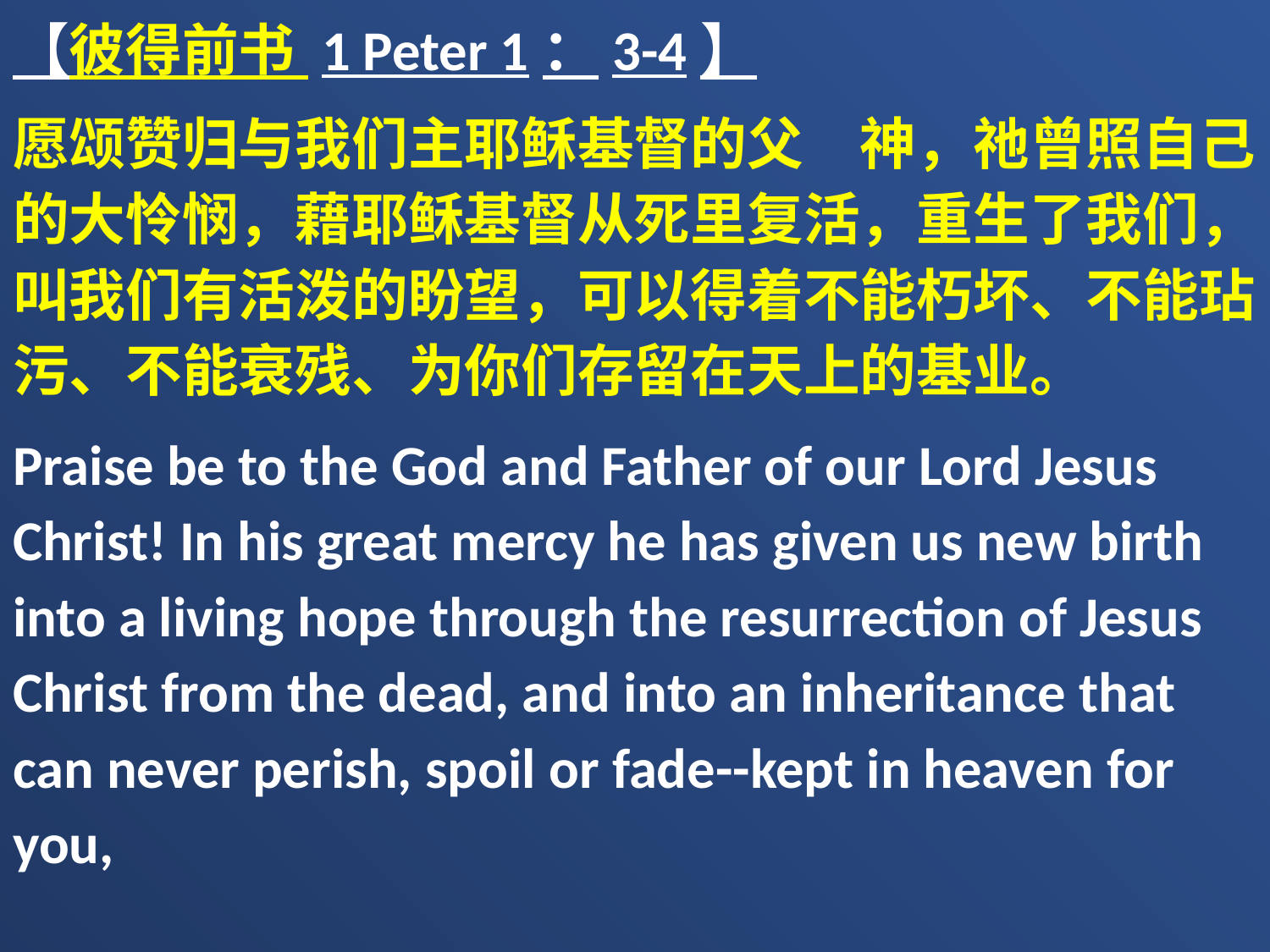

【彼得前书 1 Peter 1：3-4】
愿颂赞归与我们主耶稣基督的父　神，祂曾照自己的大怜悯，藉耶稣基督从死里复活，重生了我们，叫我们有活泼的盼望，可以得着不能朽坏、不能玷污、不能衰残、为你们存留在天上的基业。
Praise be to the God and Father of our Lord Jesus Christ! In his great mercy he has given us new birth into a living hope through the resurrection of Jesus Christ from the dead, and into an inheritance that can never perish, spoil or fade--kept in heaven for you,